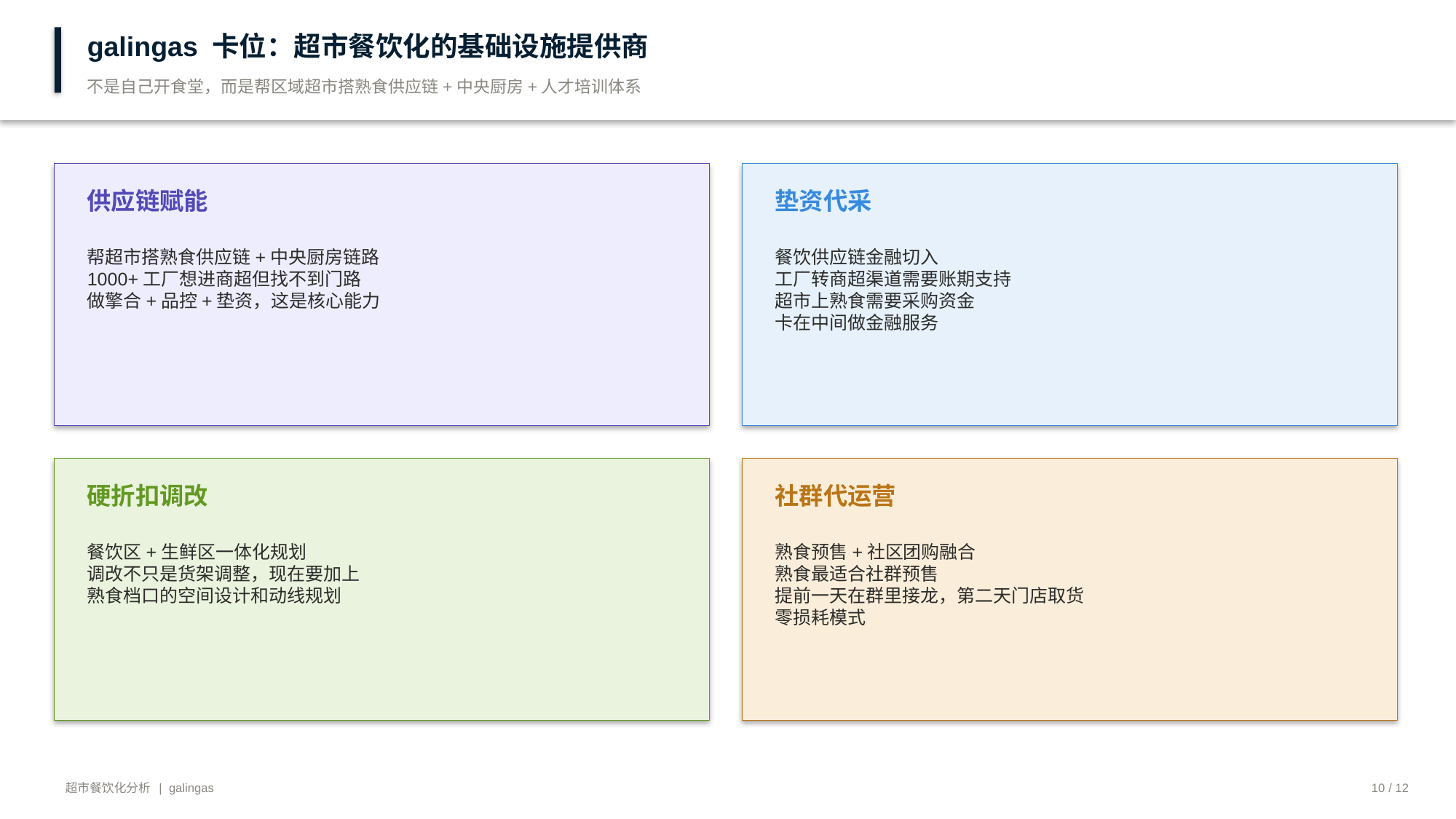

galingas 卡位：超市餐饮化的基础设施提供商

不是自己开食堂，而是帮区域超市搭熟食供应链+中央厨房+人才培训体系

供应链赋能
垫资代采
帮超市搭熟食供应链+中央厨房链路
1000+工厂想进商超但找不到门路
做擎合+品控+垫资，这是核心能力
餐饮供应链金融切入
工厂转商超渠道需要账期支持
超市上熟食需要采购资金
卡在中间做金融服务

硬折扣调改
社群代运营
餐饮区+生鲜区一体化规划
调改不只是货架调整，现在要加上
熟食档口的空间设计和动线规划
熟食预售+社区团购融合
熟食最适合社群预售
提前一天在群里接龙，第二天门店取货
零损耗模式
超市餐饮化分析  |  galingas
10 / 12